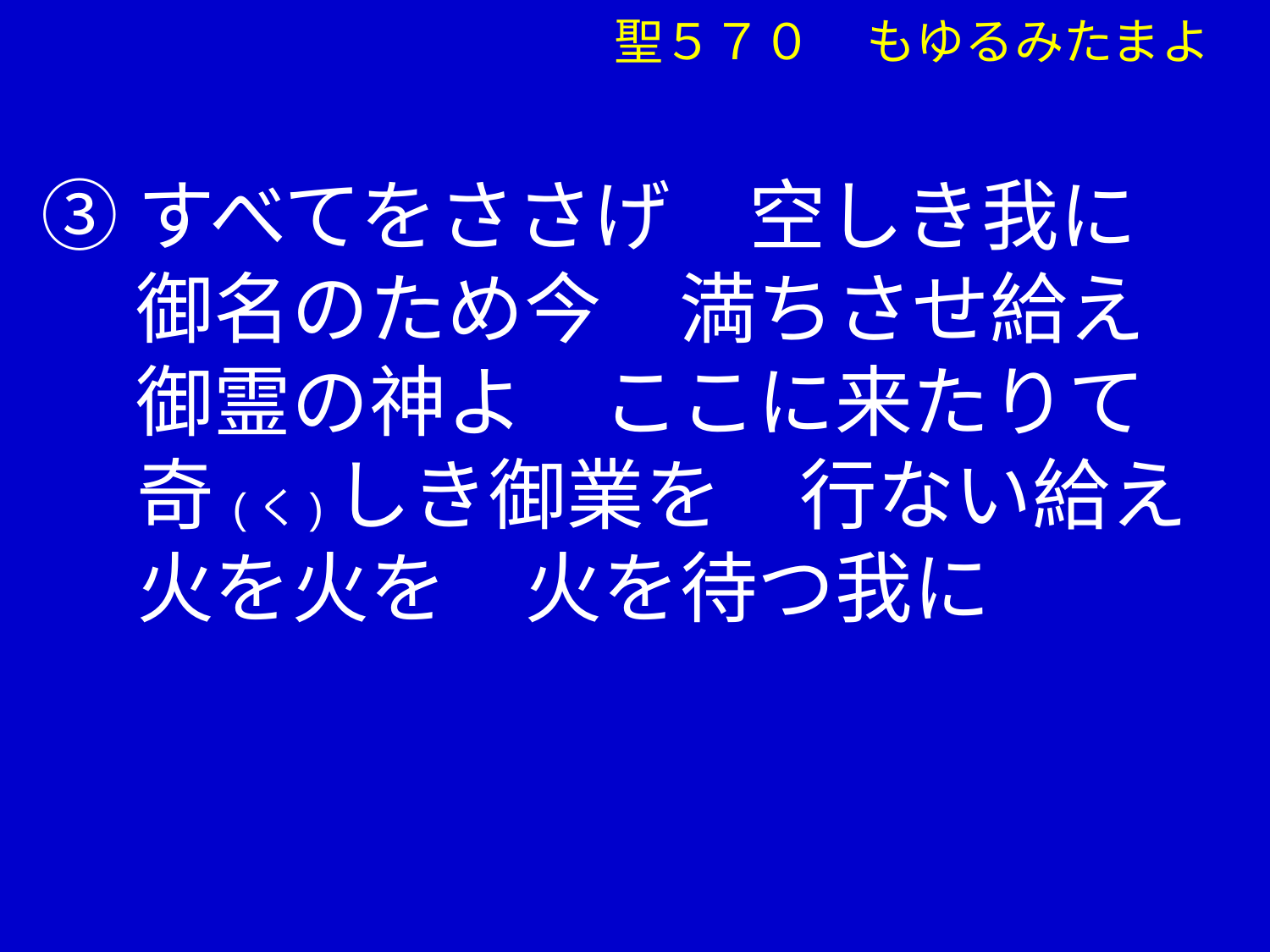

聖５７０     もゆるみたまよ
③すべてをささげ　空しき我に
　 御名のため今　満ちさせ給え
　 御霊の神よ　ここに来たりて
　 奇(く)しき御業を　行ない給え
　 火を火を　火を待つ我に